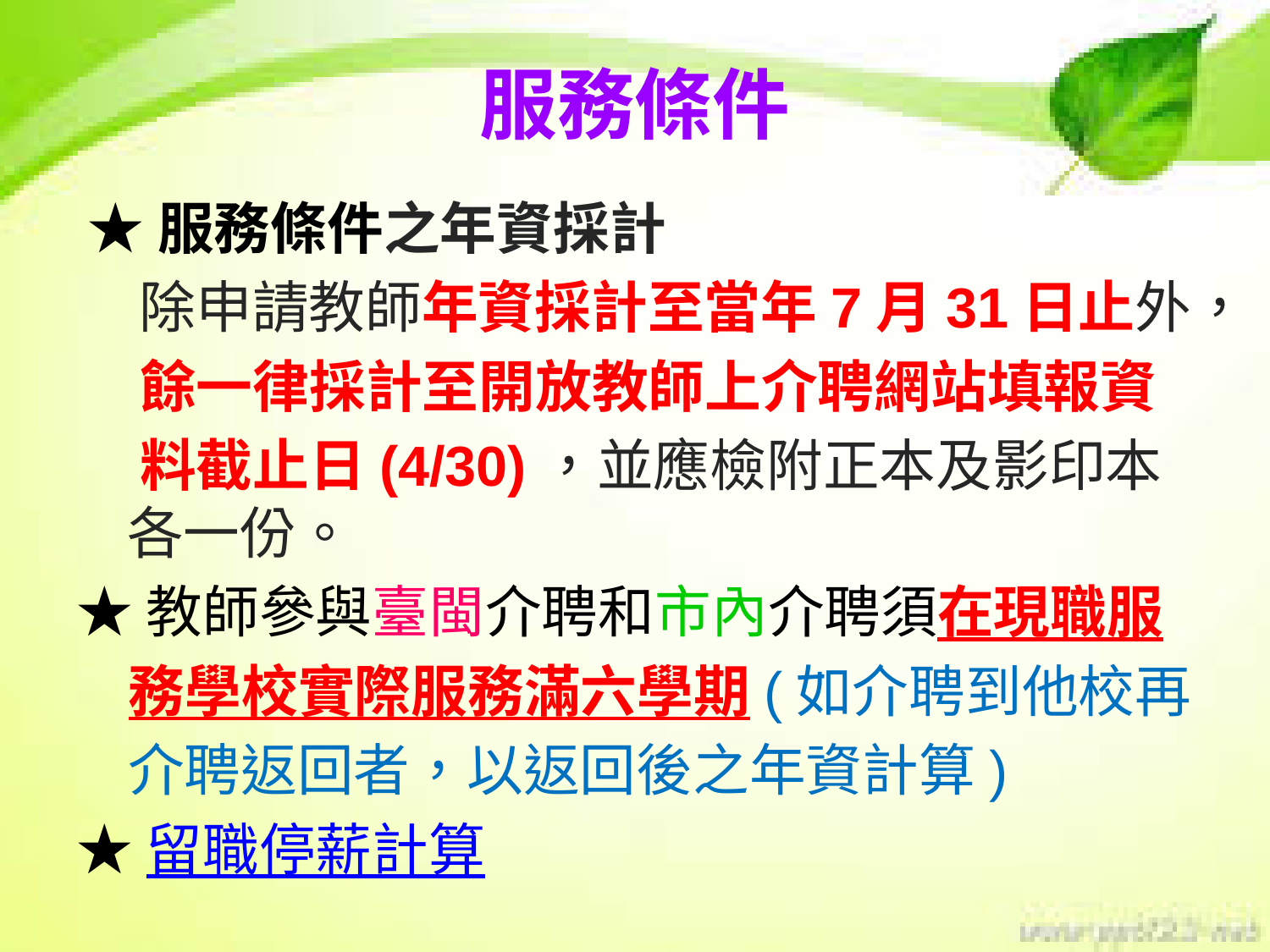

# 服務條件
★服務條件之年資採計
   除申請教師年資採計至當年7月31日止外，
   餘一律採計至開放教師上介聘網站填報資
   料截止日(4/30)，並應檢附正本及影印本各一份。
★教師參與臺閩介聘和市內介聘須在現職服
   務學校實際服務滿六學期(如介聘到他校再
   介聘返回者，以返回後之年資計算)
★留職停薪計算